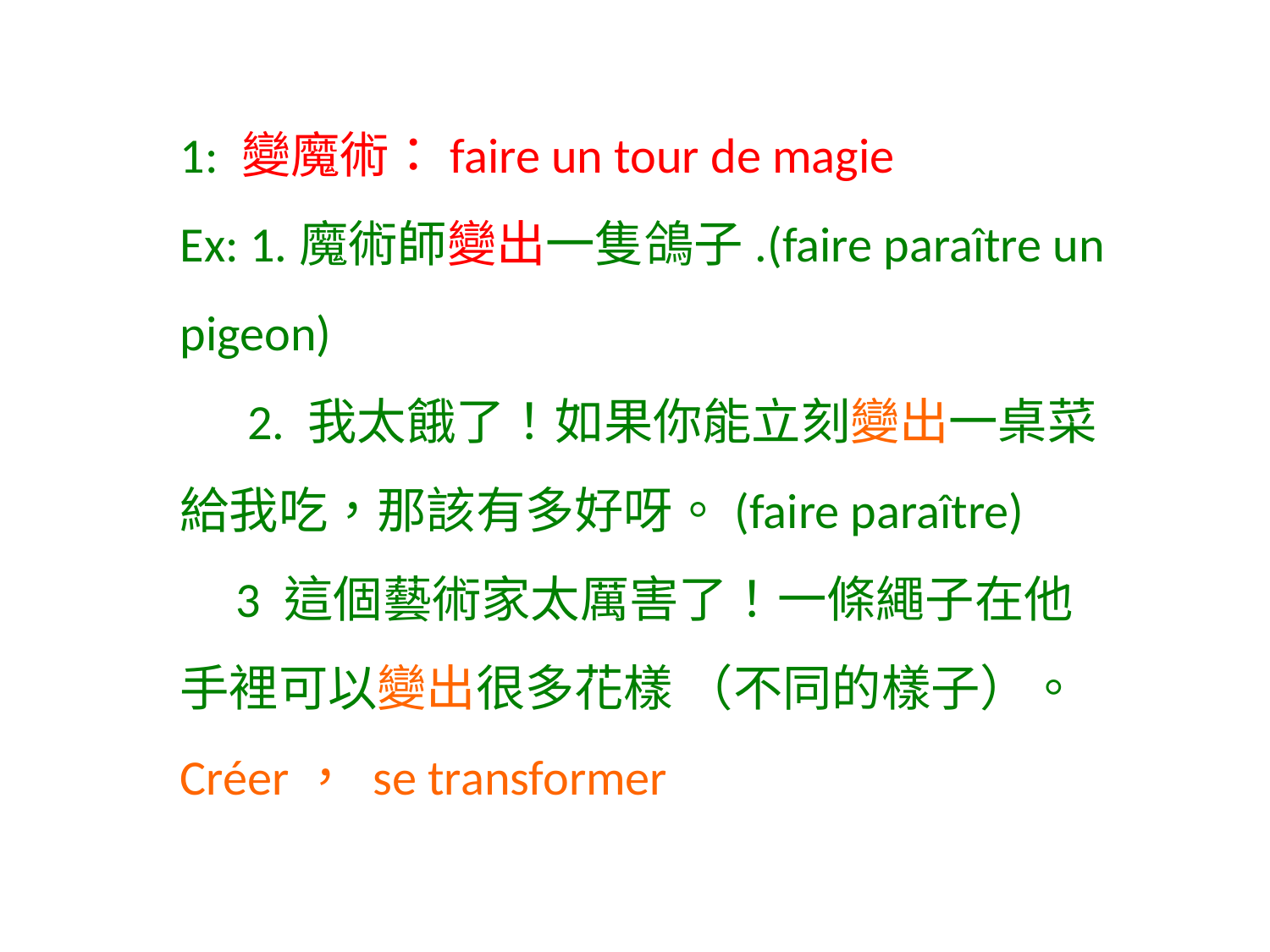

1: 變魔術：faire un tour de magie
Ex: 1.魔術師變出一隻鴿子.(faire paraître un pigeon)
      2. 我太餓了！如果你能立刻變出一桌菜給我吃，那該有多好呀。(faire paraître)
     3 這個藝術家太厲害了！一條繩子在他手裡可以變出很多花樣 （不同的樣子）。 Créer， se transformer